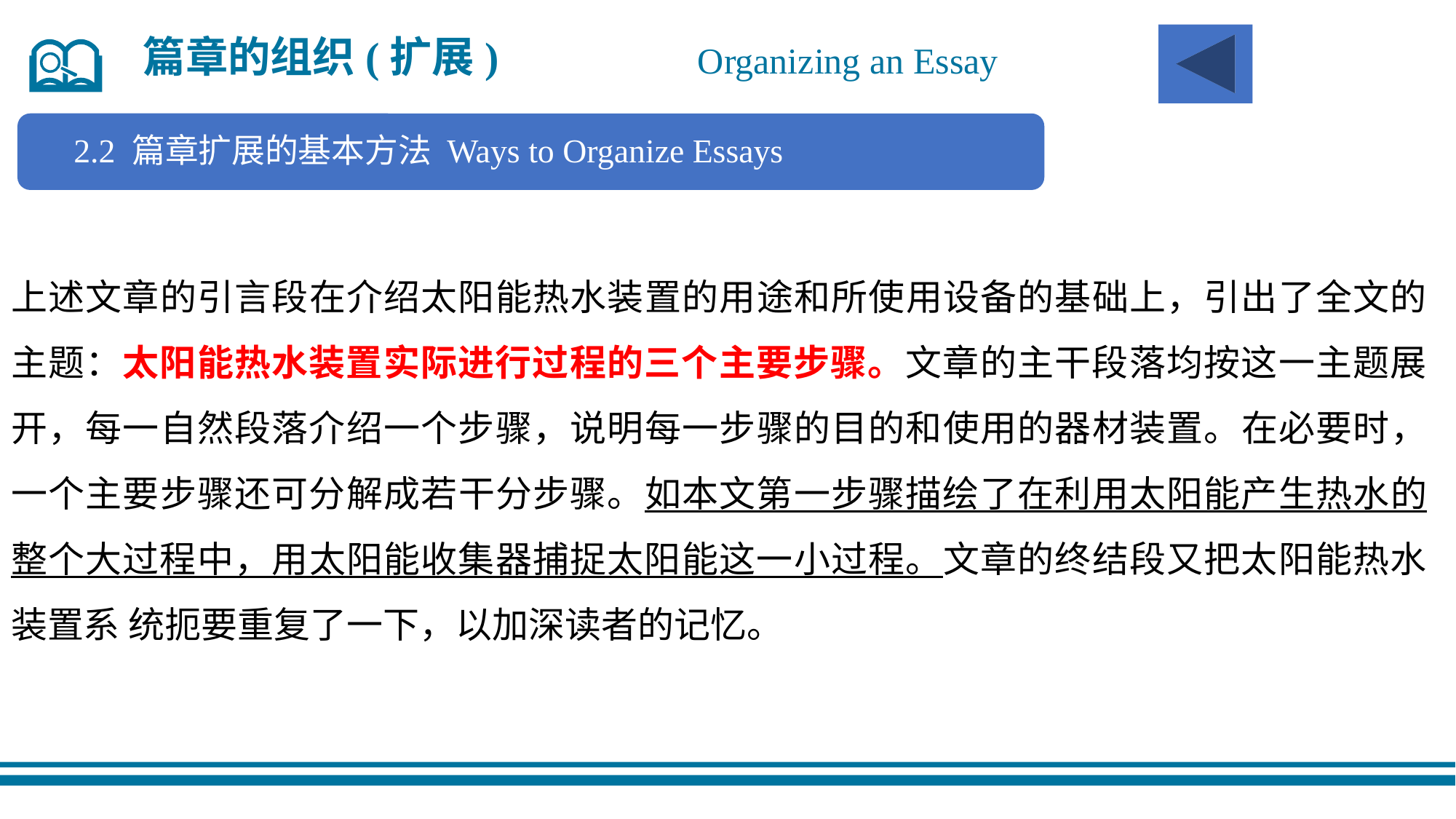

篇章的组织(扩展)

Organizing an Essay
上述文章的引言段在介绍太阳能热水装置的用途和所使用设备的基础上，引出了全文的主题：太阳能热水装置实际进行过程的三个主要步骤。文章的主干段落均按这一主题展开，每一自然段落介绍一个步骤，说明每一步骤的目的和使用的器材装置。在必要时，一个主要步骤还可分解成若干分步骤。如本文第一步骤描绘了在利用太阳能产生热水的整个大过程中，用太阳能收集器捕捉太阳能这一小过程。文章的终结段又把太阳能热水装置系 统扼要重复了一下，以加深读者的记忆。
2.2 篇章扩展的基本方法 Ways to Organize Essays